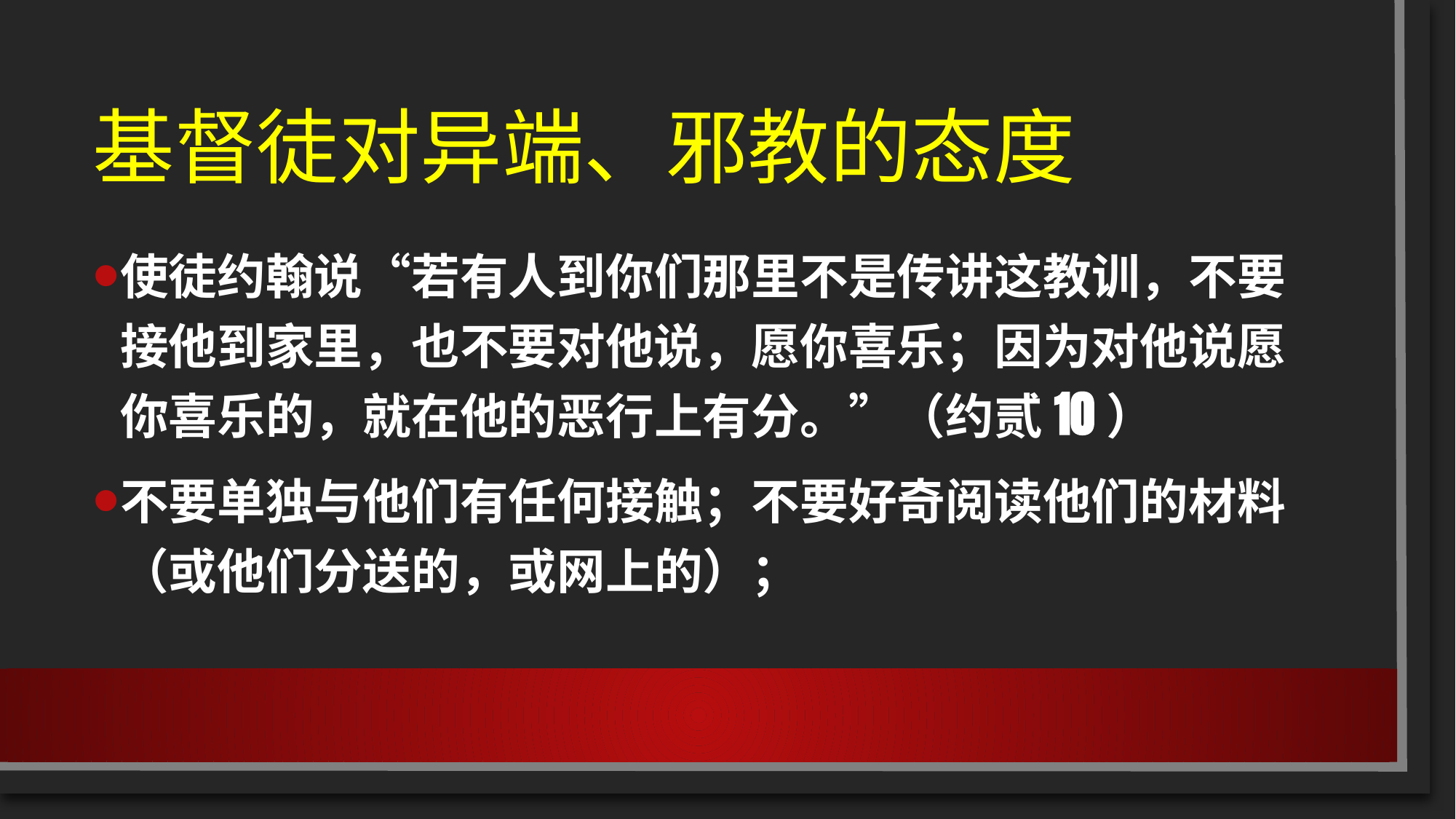

# 基督徒对异端、邪教的态度
使徒约翰说“若有人到你们那里不是传讲这教训，不要接他到家里，也不要对他说，愿你喜乐；因为对他说愿你喜乐的，就在他的恶行上有分。”（约贰10）
不要单独与他们有任何接触；不要好奇阅读他们的材料（或他们分送的，或网上的）；